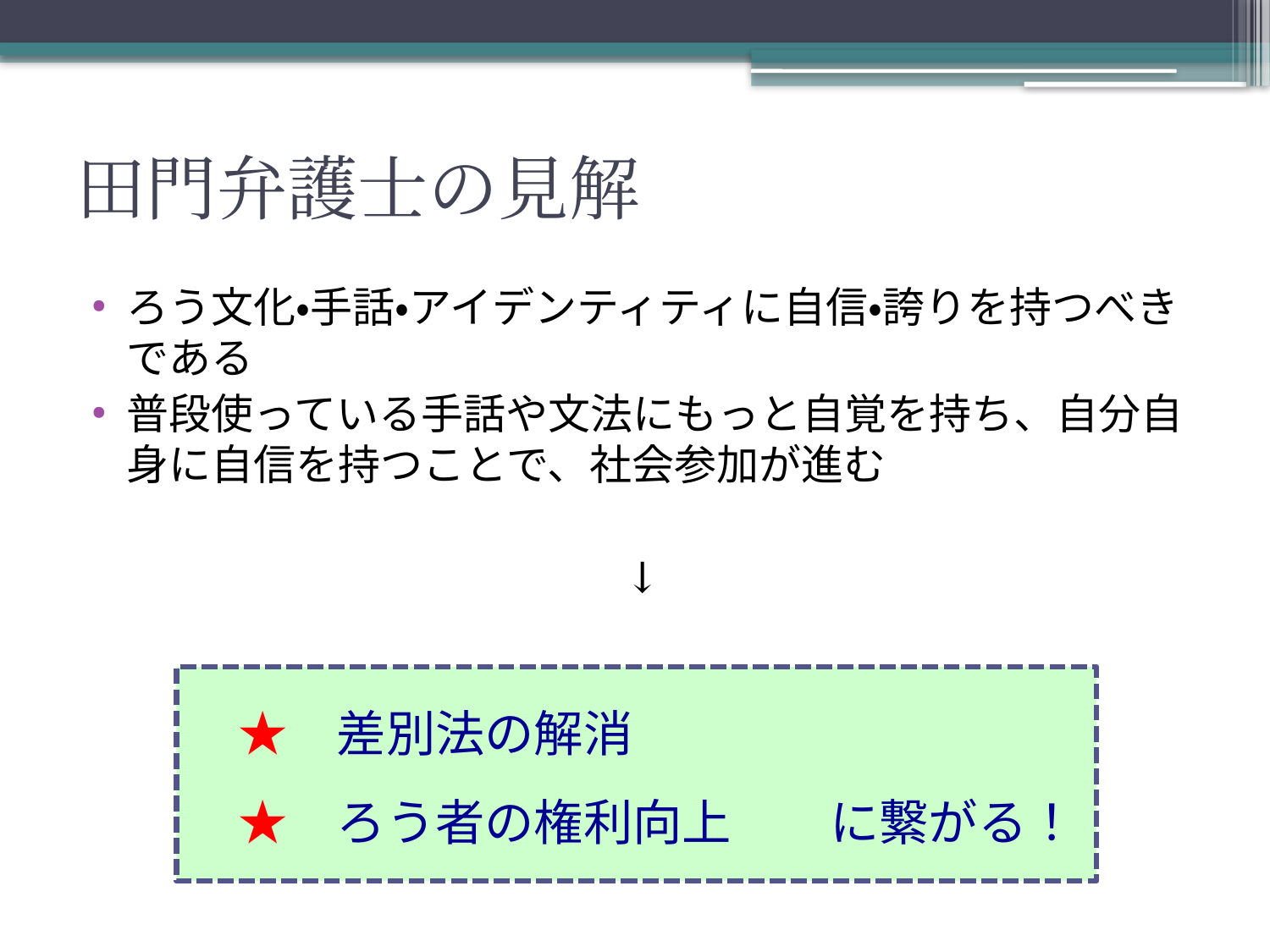

# 田門弁護士の見解
ろう文化・手話・アイデンティティに自信・誇りを持つべきである
普段使っている手話や文法にもっと自覚を持ち、自分自身に自信を持つことで、社会参加が進む

↓
　★　差別法の解消
　★　ろう者の権利向上　　に繋がる！